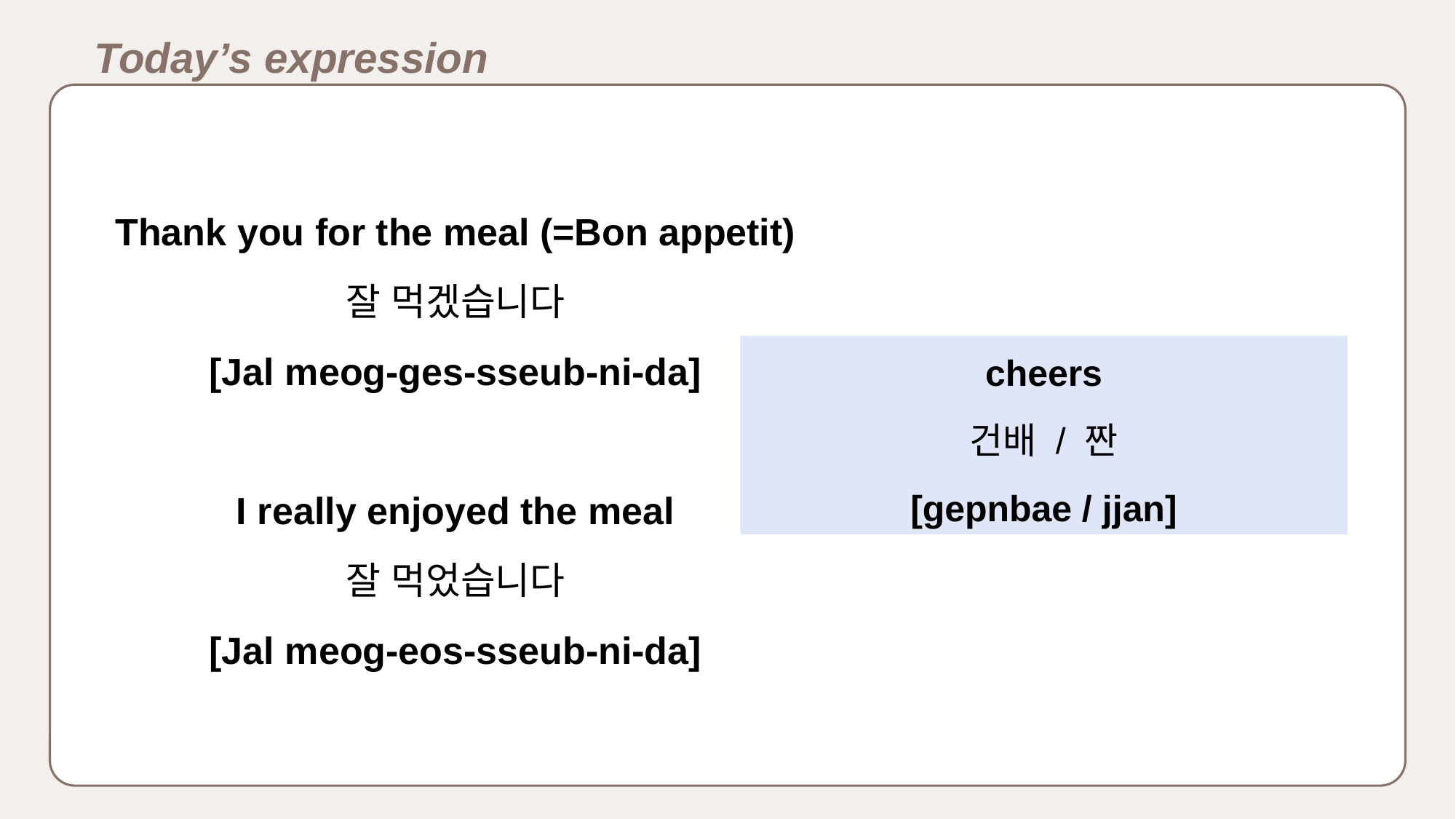

Today’s expression

Thank you for the meal (=Bon appetit)
잘 먹겠습니다
[Jal meog-ges-sseub-ni-da]

I really enjoyed the meal
잘 먹었습니다
[Jal meog-eos-sseub-ni-da]
cheers
건배 / 짠
[gepnbae / jjan]